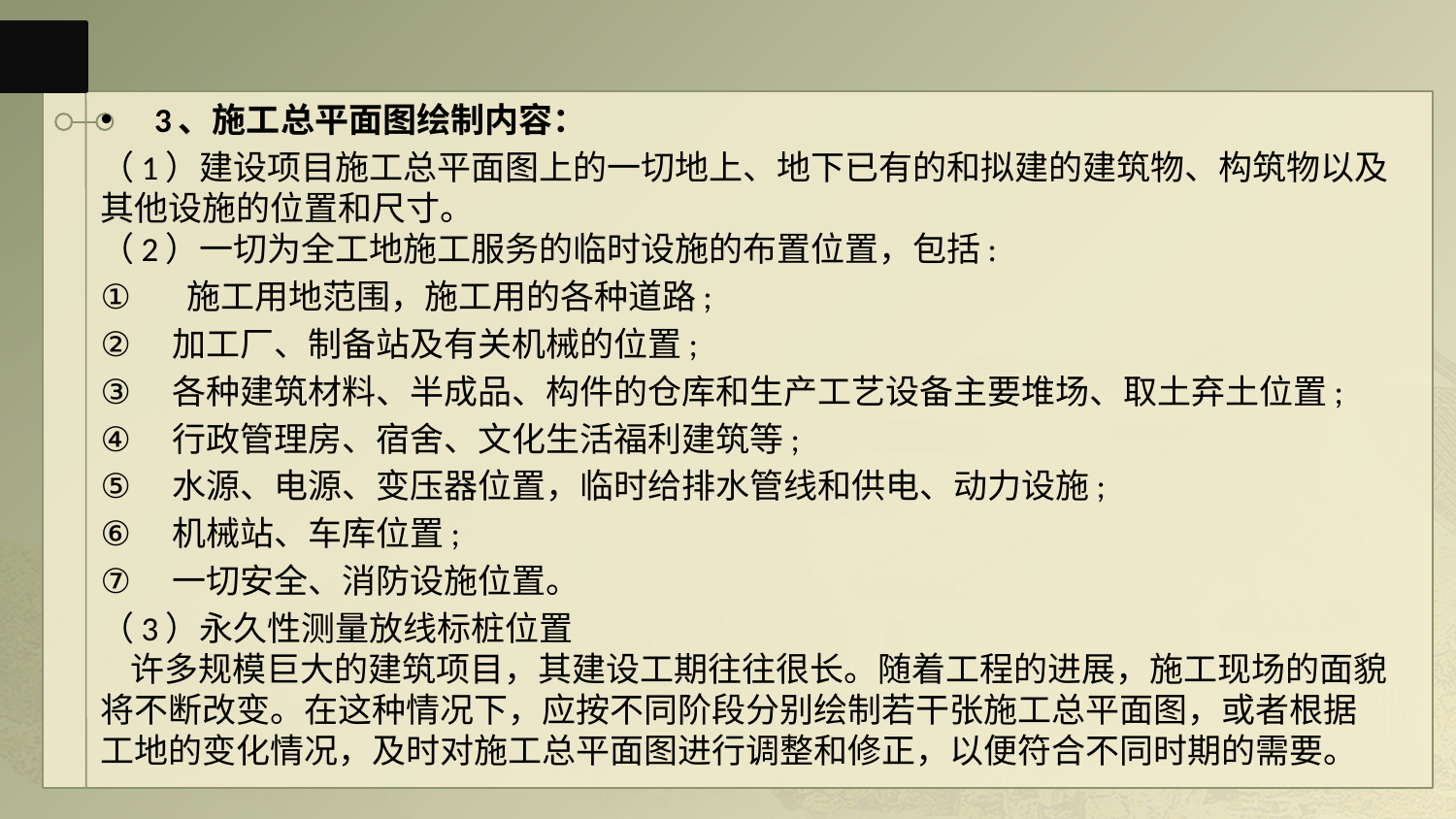

#
3、施工总平面图绘制内容：
（1）建设项目施工总平面图上的一切地上、地下已有的和拟建的建筑物、构筑物以及其他设施的位置和尺寸。
（2）一切为全工地施工服务的临时设施的布置位置，包括:
 施工用地范围，施工用的各种道路;
加工厂、制备站及有关机械的位置;
各种建筑材料、半成品、构件的仓库和生产工艺设备主要堆场、取土弃土位置;
行政管理房、宿舍、文化生活福利建筑等;
水源、电源、变压器位置，临时给排水管线和供电、动力设施;
机械站、车库位置;
一切安全、消防设施位置。
（3）永久性测量放线标桩位置
    许多规模巨大的建筑项目，其建设工期往往很长。随着工程的进展，施工现场的面貌将不断改变。在这种情况下，应按不同阶段分别绘制若干张施工总平面图，或者根据工地的变化情况，及时对施工总平面图进行调整和修正，以便符合不同时期的需要。